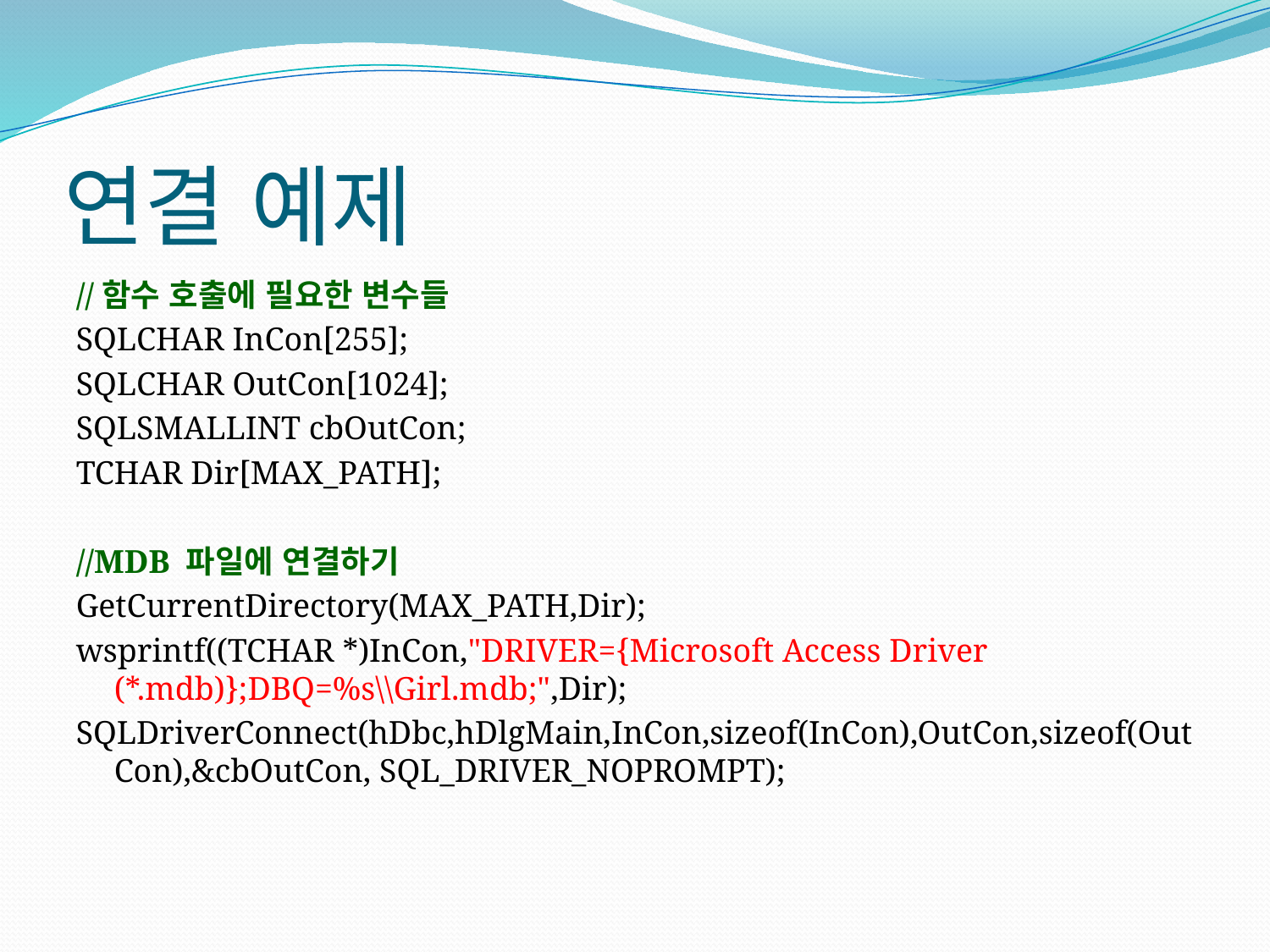

# 연결 예제
//함수 호출에 필요한 변수들
SQLCHAR InCon[255];
SQLCHAR OutCon[1024];
SQLSMALLINT cbOutCon;
TCHAR Dir[MAX_PATH];

//MDB 파일에 연결하기
GetCurrentDirectory(MAX_PATH,Dir);
wsprintf((TCHAR *)InCon,"DRIVER={Microsoft Access Driver (*.mdb)};DBQ=%s\\Girl.mdb;",Dir);
SQLDriverConnect(hDbc,hDlgMain,InCon,sizeof(InCon),OutCon,sizeof(OutCon),&cbOutCon, SQL_DRIVER_NOPROMPT);